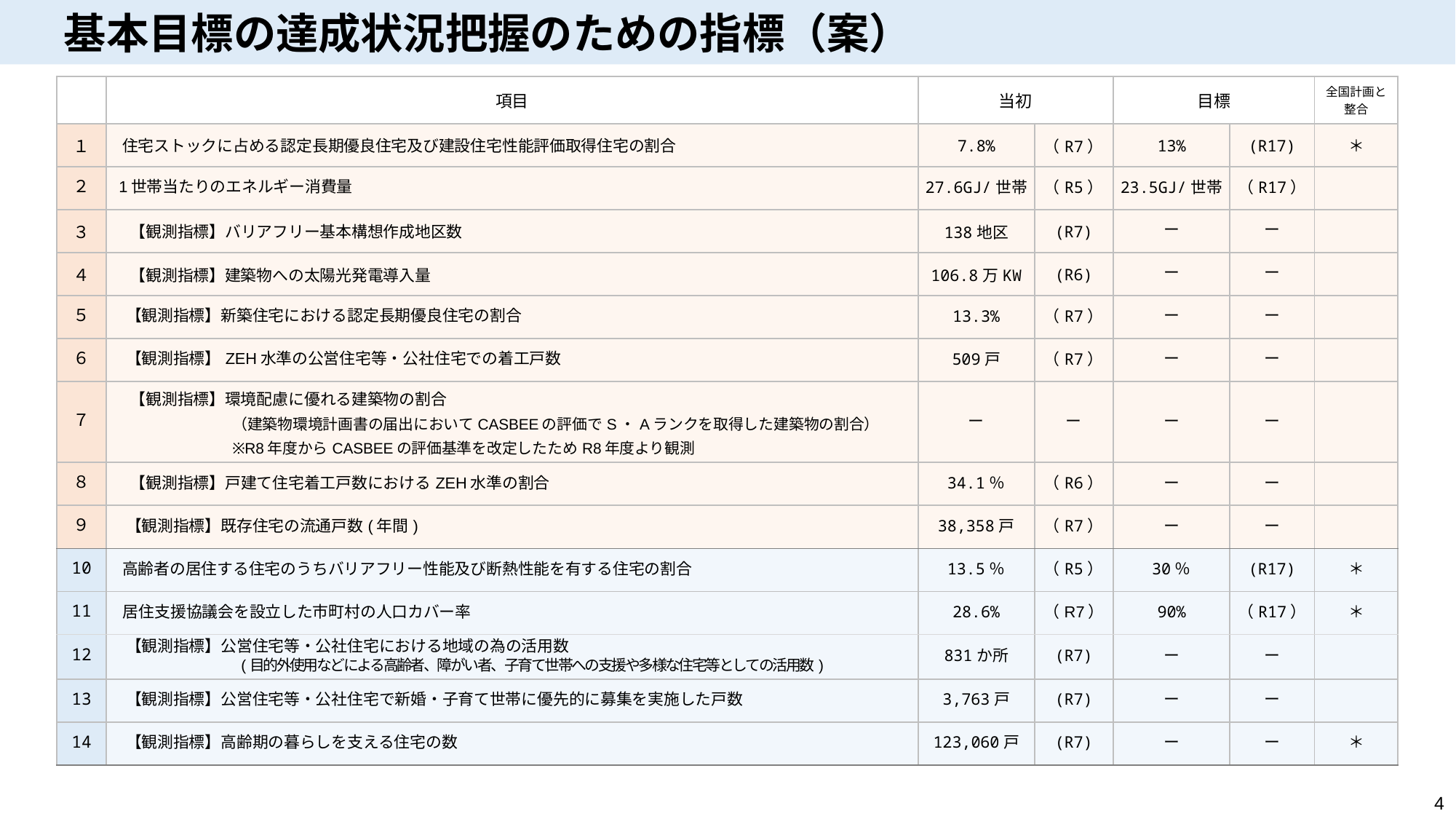

基本目標の達成状況把握のための指標（案）
|  | 項目 | 当初 |  | 目標 |  | 全国計画と整合 |
| --- | --- | --- | --- | --- | --- | --- |
| １ | 住宅ストックに占める認定長期優良住宅及び建設住宅性能評価取得住宅の割合 | 7.8% | （R7） | 13% | (R17) | ＊ |
| ２ | 1世帯当たりのエネルギー消費量 | 27.6GJ/世帯 | （R5） | 23.5GJ/世帯 | （R17） |  |
| ３ | 【観測指標】バリアフリー基本構想作成地区数 | 138地区 | (R7) | ー | ー |  |
| ４ | 【観測指標】建築物への太陽光発電導入量 | 106.8万KW | (R6) | ー | ー |  |
| ５ | 【観測指標】新築住宅における認定長期優良住宅の割合 | 13.3% | （R7） | ー | ー |  |
| ６ | 【観測指標】ZEH水準の公営住宅等・公社住宅での着工戸数 | 509戸 | （R7） | ー | ー |  |
| ７ | 【観測指標】環境配慮に優れる建築物の割合 （建築物環境計画書の届出においてCASBEEの評価でS・Aランクを取得した建築物の割合） ※R8年度からCASBEEの評価基準を改定したためR8年度より観測 | ー | ー | ー | ー |  |
| ８ | 【観測指標】戸建て住宅着工戸数におけるZEH水準の割合 | 34.1％ | （R6） | ー | ー |  |
| ９ | 【観測指標】既存住宅の流通戸数(年間) | 38,358戸 | （R7） | ー | ー |  |
| 10 | 高齢者の居住する住宅のうちバリアフリー性能及び断熱性能を有する住宅の割合 | 13.5％ | （R5） | 30％ | (R17) | ＊ |
| 11 | 居住支援協議会を設立した市町村の人口カバー率 | 28.6% | （R7） | 90% | （R17） | ＊ |
| 12 | 【観測指標】公営住宅等・公社住宅における地域の為の活用数 　(目的外使用などによる高齢者、障がい者、子育て世帯への支援や多様な住宅等としての活用数) | 831か所 | (R7) | ー | ー |  |
| 13 | 【観測指標】公営住宅等・公社住宅で新婚・子育て世帯に優先的に募集を実施した戸数 | 3,763戸 | (R7) | ー | ー |  |
| 14 | 【観測指標】高齢期の暮らしを支える住宅の数 | 123,060戸 | (R7) | ー | ー | ＊ |
再掲
再掲
4